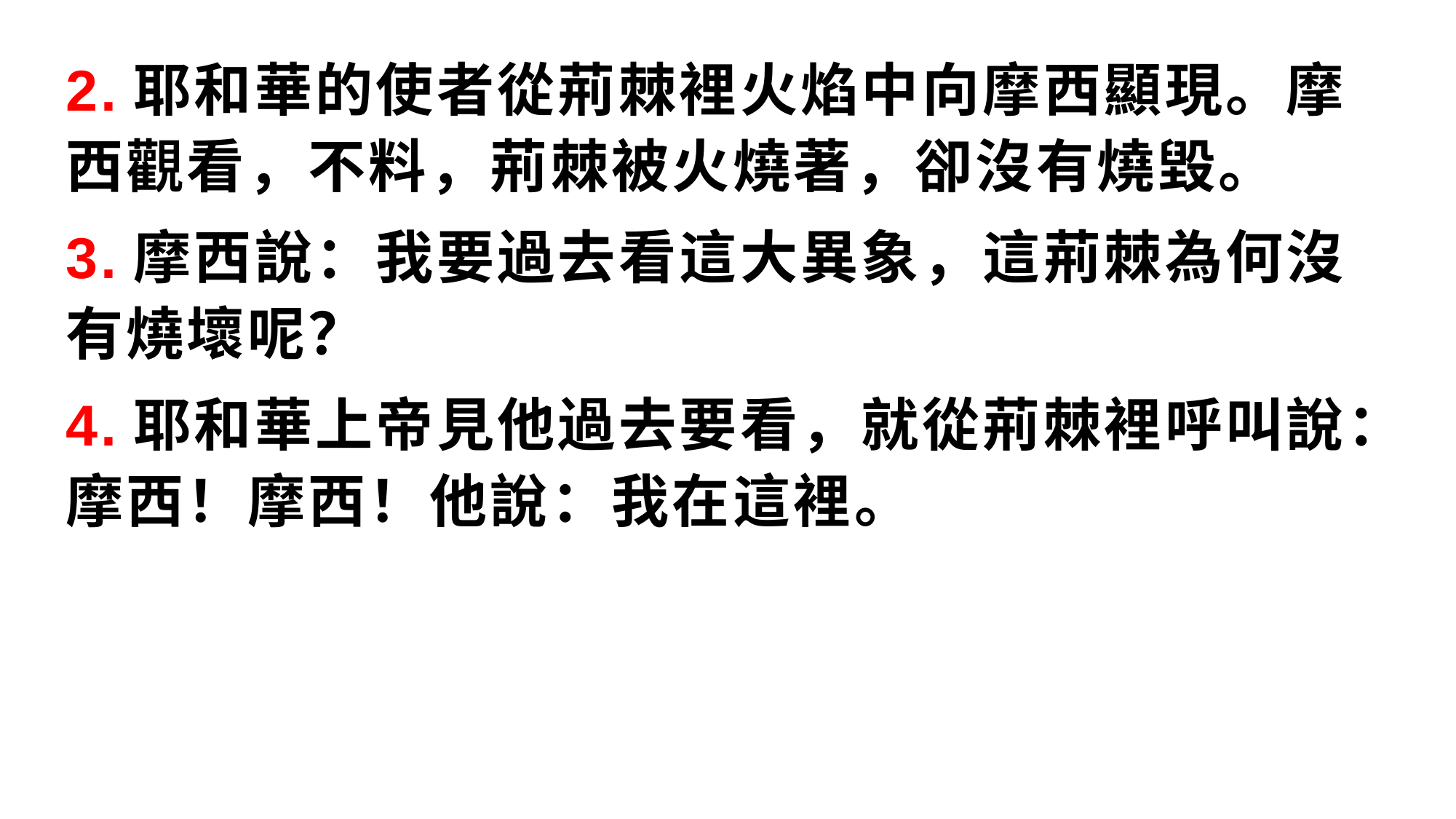

2.耶和華的使者從荊棘裡火焰中向摩西顯現。摩西觀看，不料，荊棘被火燒著，卻沒有燒毀。
3.摩西說：我要過去看這大異象，這荊棘為何沒有燒壞呢？
4.耶和華上帝見他過去要看，就從荊棘裡呼叫說：摩西！摩西！他說：我在這裡。